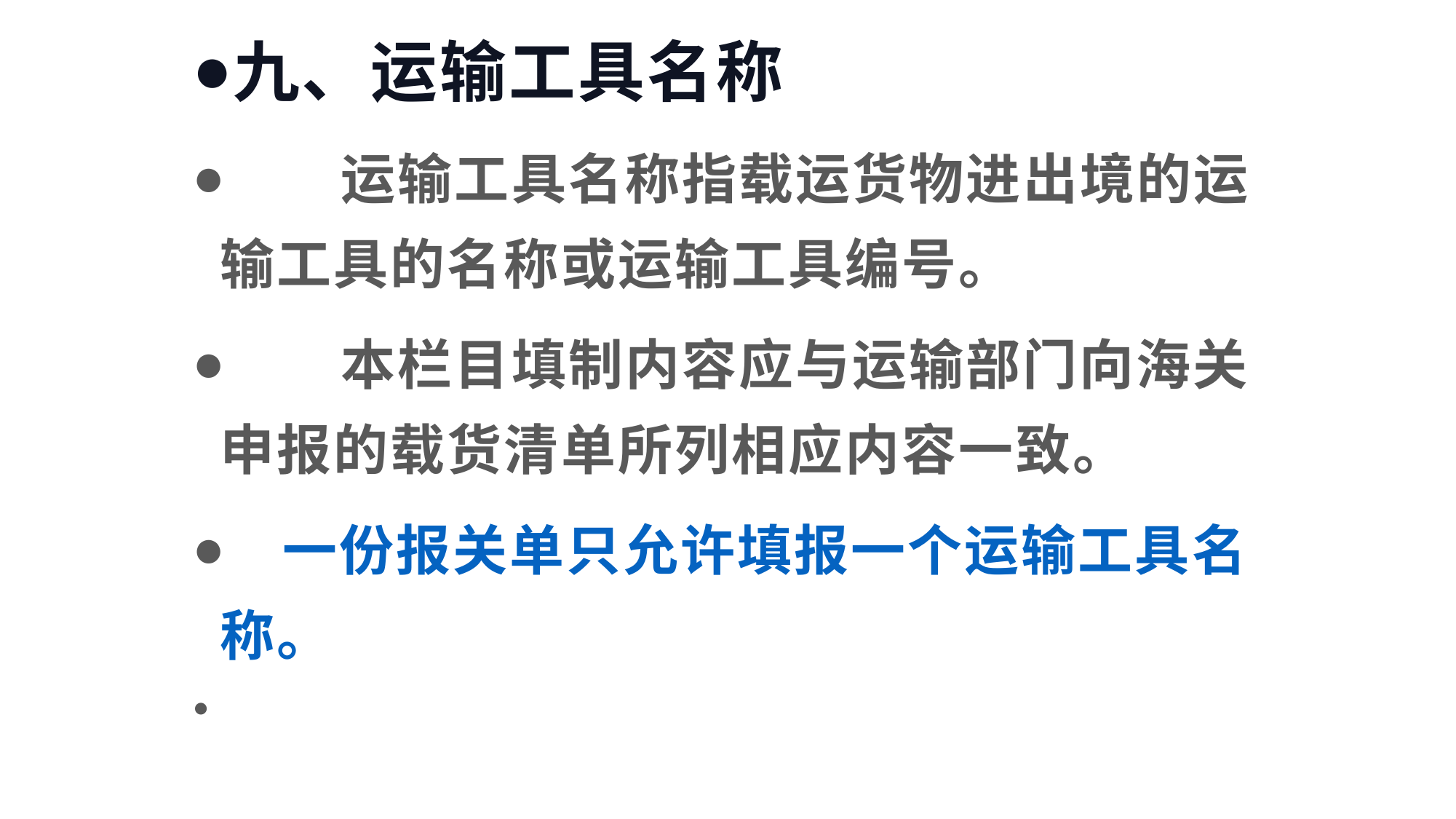

九、运输工具名称
       运输工具名称指载运货物进出境的运输工具的名称或运输工具编号。
       本栏目填制内容应与运输部门向海关申报的载货清单所列相应内容一致。
   一份报关单只允许填报一个运输工具名称。